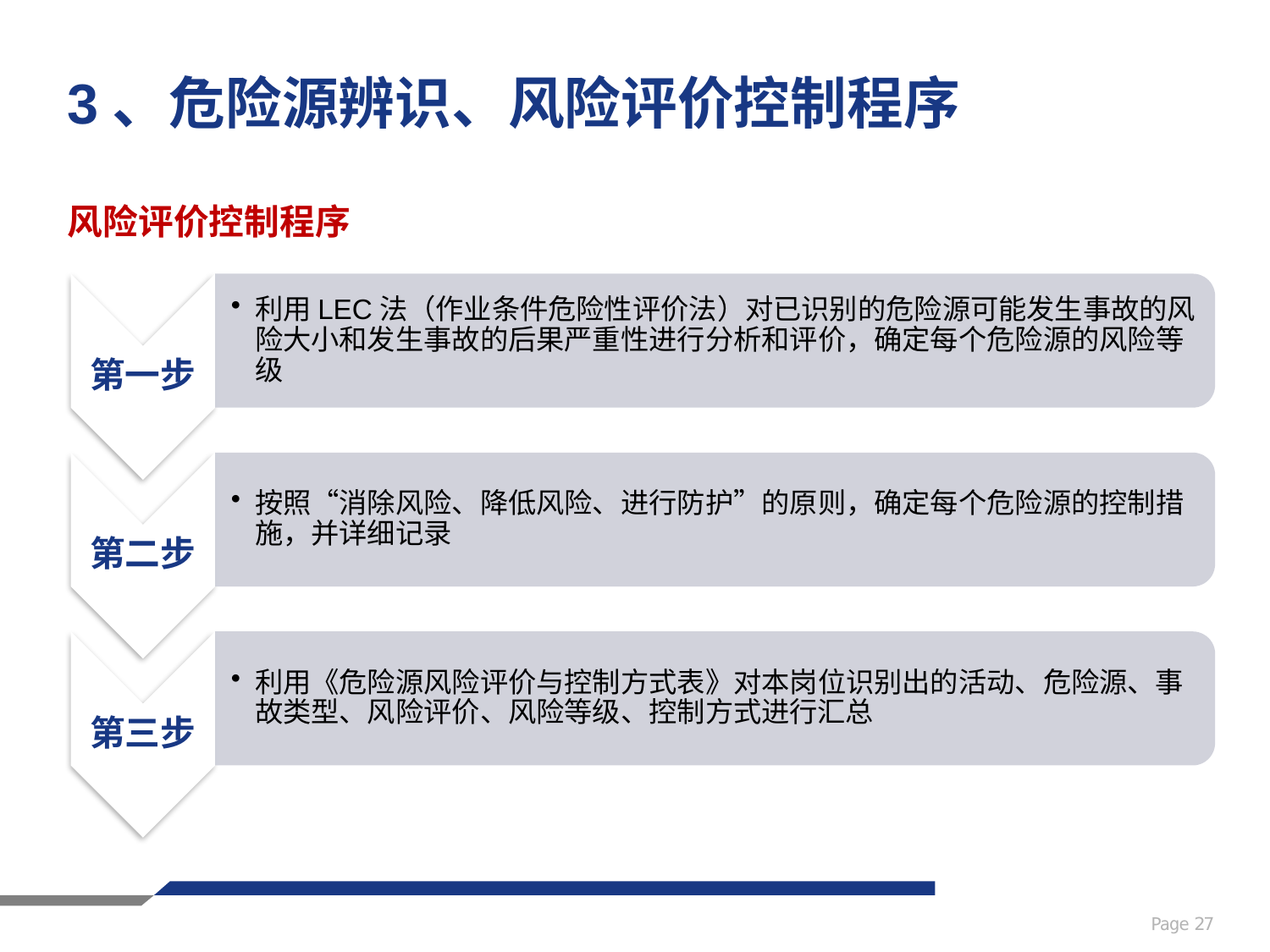

# 3、危险源辨识、风险评价控制程序
风险评价控制程序
第一步
利用LEC法（作业条件危险性评价法）对已识别的危险源可能发生事故的风险大小和发生事故的后果严重性进行分析和评价，确定每个危险源的风险等级
第二步
按照“消除风险、降低风险、进行防护”的原则，确定每个危险源的控制措施，并详细记录
第三步
利用《危险源风险评价与控制方式表》对本岗位识别出的活动、危险源、事故类型、风险评价、风险等级、控制方式进行汇总
Page 27